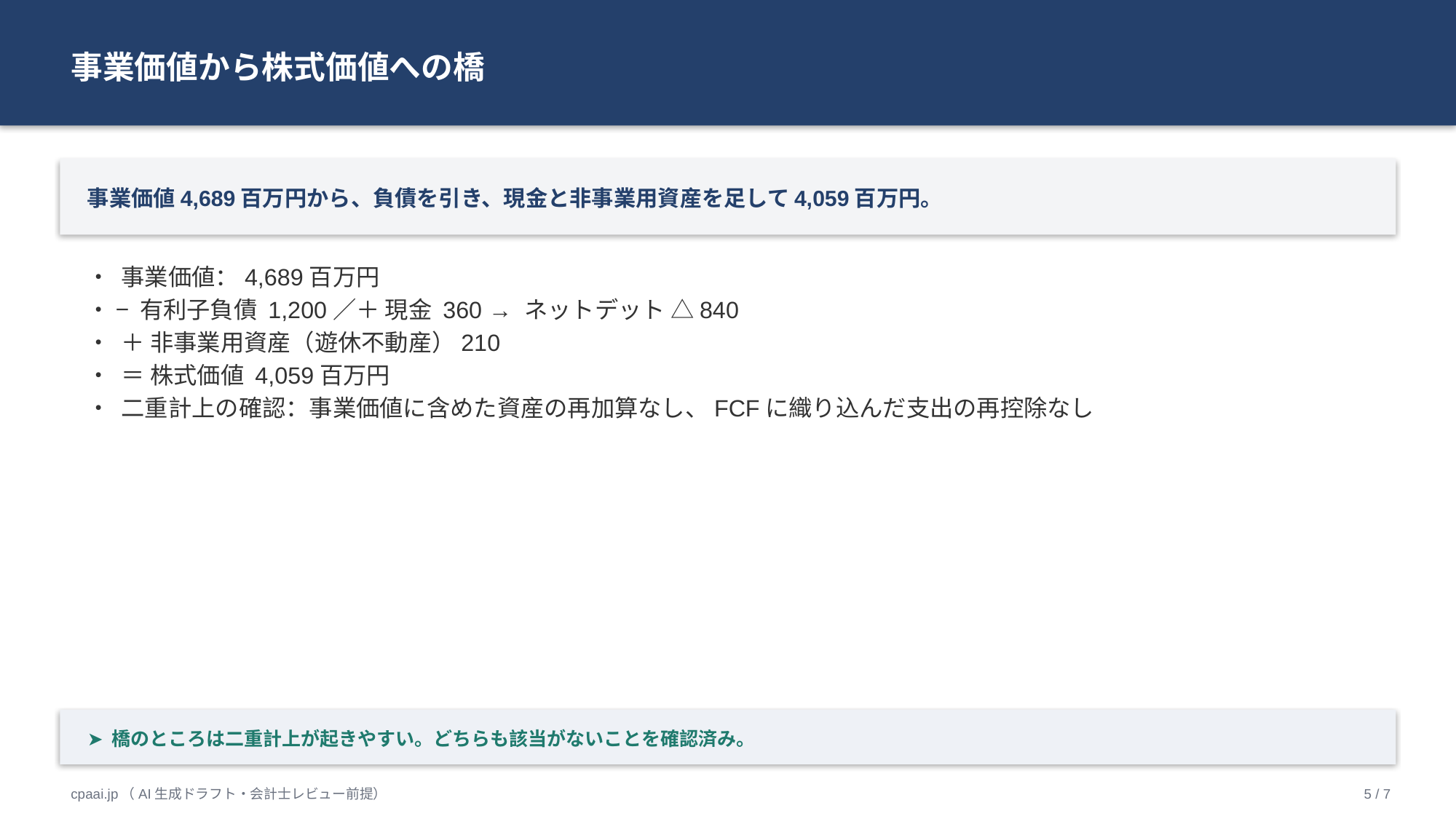

事業価値から株式価値への橋

事業価値4,689百万円から、負債を引き、現金と非事業用資産を足して4,059百万円。
• 事業価値：4,689百万円
• − 有利子負債 1,200／＋ 現金 360 → ネットデット △840
• ＋ 非事業用資産（遊休不動産）210
• ＝ 株式価値 4,059百万円
• 二重計上の確認：事業価値に含めた資産の再加算なし、FCFに織り込んだ支出の再控除なし

➤ 橋のところは二重計上が起きやすい。どちらも該当がないことを確認済み。
cpaai.jp（AI生成ドラフト・会計士レビュー前提）
5 / 7